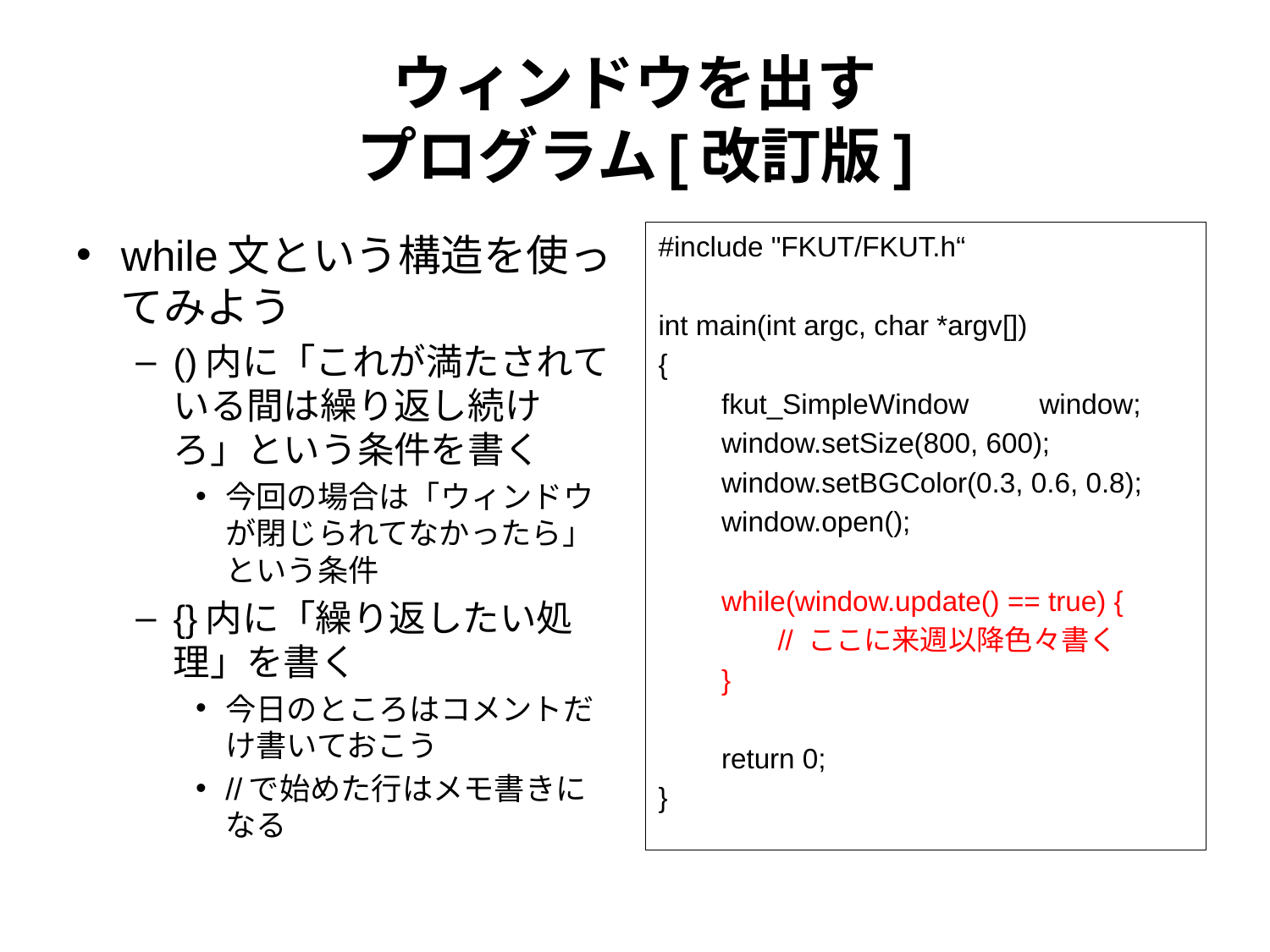

# ウィンドウを出す プログラム[改訂版]
while文という構造を使ってみよう
()内に「これが満たされている間は繰り返し続けろ」という条件を書く
今回の場合は「ウィンドウが閉じられてなかったら」という条件
{}内に「繰り返したい処理」を書く
今日のところはコメントだけ書いておこう
//で始めた行はメモ書きになる
#include "FKUT/FKUT.h“

int main(int argc, char *argv[])
{
　　fkut_SimpleWindow	window;
　　window.setSize(800, 600);
　　window.setBGColor(0.3, 0.6, 0.8);
　　window.open();

　　while(window.update() == true) {
　　　　// ここに来週以降色々書く
　　}

　　return 0;
}